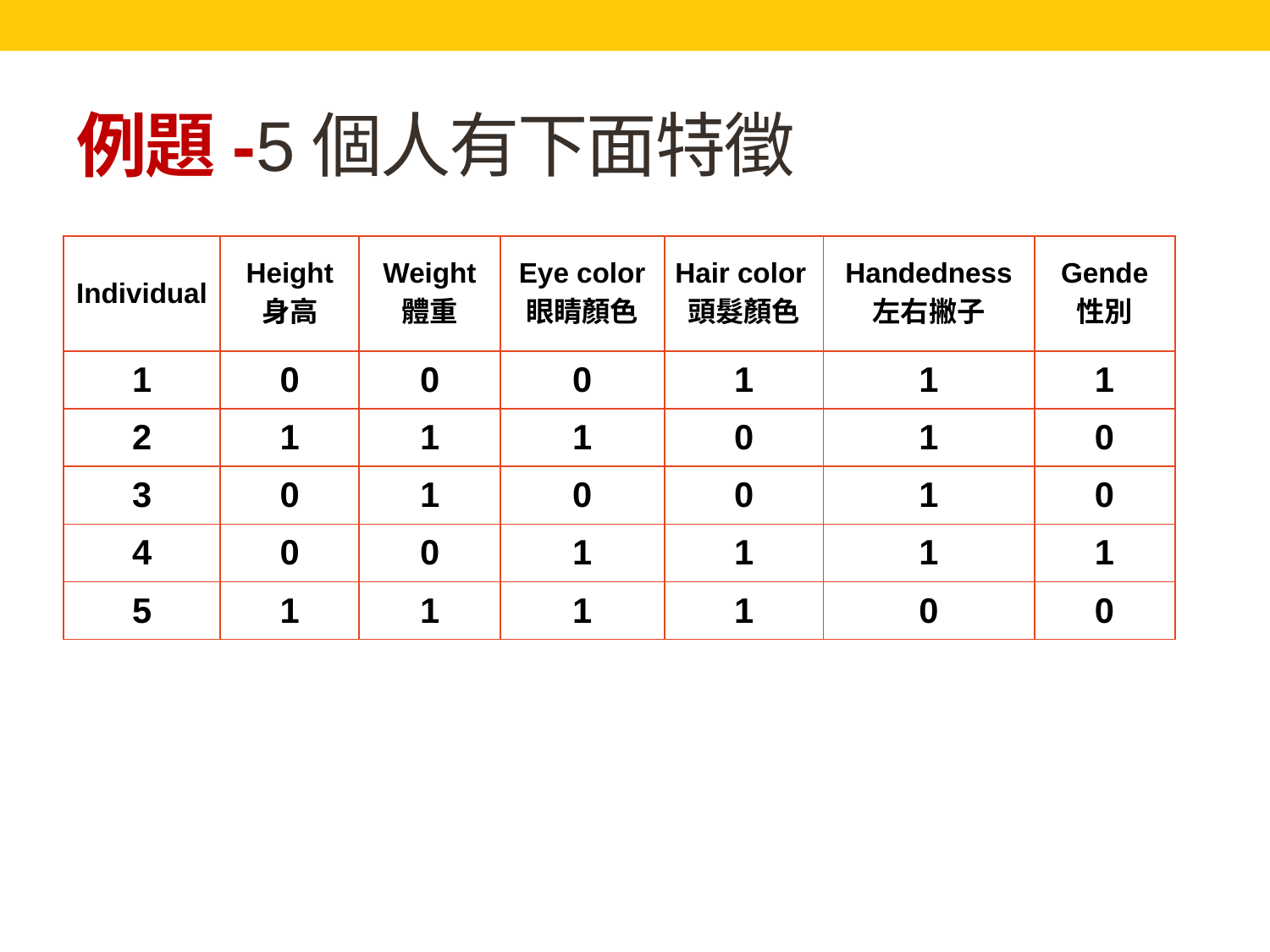

# 例題-5個人有下面特徵
| Individual | Height 身高 | Weight 體重 | Eye color 眼睛顏色 | Hair color頭髮顏色 | Handedness 左右撇子 | Gende 性別 |
| --- | --- | --- | --- | --- | --- | --- |
| 1 | 0 | 0 | 0 | 1 | 1 | 1 |
| 2 | 1 | 1 | 1 | 0 | 1 | 0 |
| 3 | 0 | 1 | 0 | 0 | 1 | 0 |
| 4 | 0 | 0 | 1 | 1 | 1 | 1 |
| 5 | 1 | 1 | 1 | 1 | 0 | 0 |